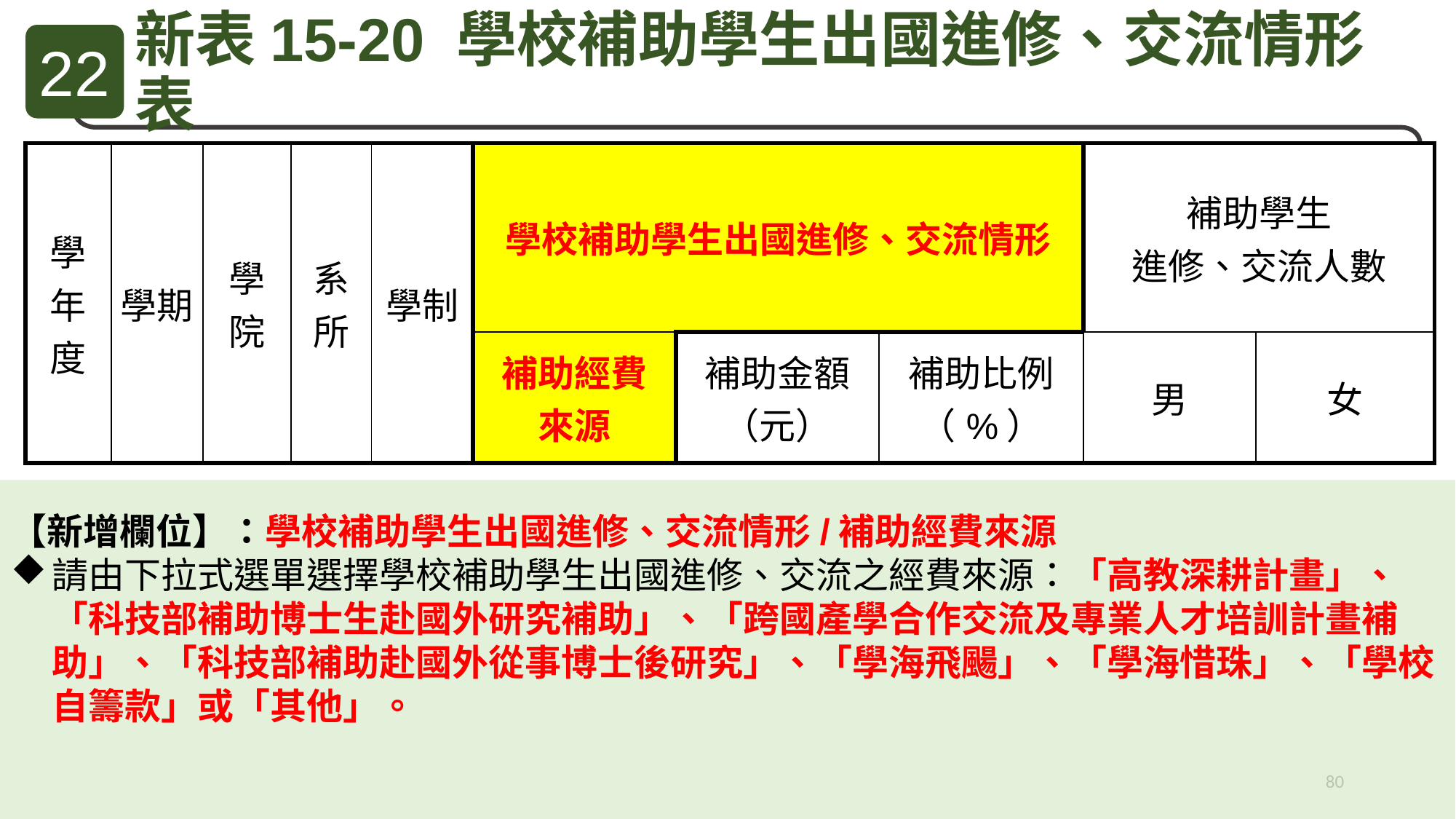

22
新表15-20 學校補助學生出國進修、交流情形表

| 學年度 | 學期 | 學院 | 系所 | 學制 | 學校補助學生出國進修、交流情形 |  |  | 補助學生 進修、交流人數 |  |
| --- | --- | --- | --- | --- | --- | --- | --- | --- | --- |
|  |  |  |  |  | 補助經費 來源 | 補助金額 （元） | 補助比例 （%） | 男 | 女 |

【新增欄位】：學校補助學生出國進修、交流情形/補助經費來源
請由下拉式選單選擇學校補助學生出國進修、交流之經費來源：「高教深耕計畫」、「科技部補助博士生赴國外研究補助」、「跨國產學合作交流及專業人才培訓計畫補助」、「科技部補助赴國外從事博士後研究」、「學海飛颺」、「學海惜珠」、「學校自籌款」或「其他」。
80